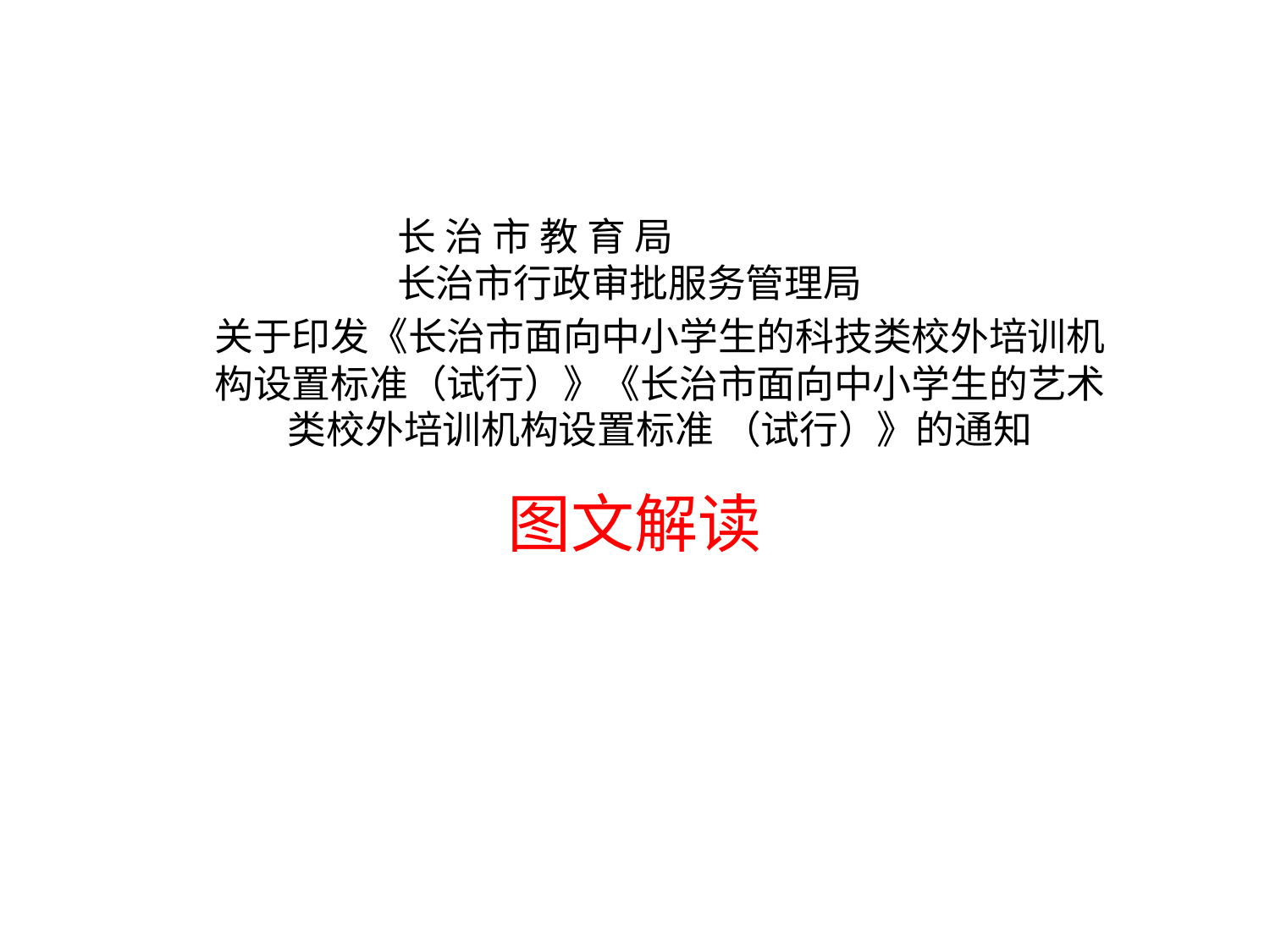

长 治 市 教 育 局
长治市行政审批服务管理局
关于印发《长治市面向中小学生的科技类校外培训机构设置标准（试行）》《长治市面向中小学生的艺术类校外培训机构设置标准 （试行）》的通知
图文解读